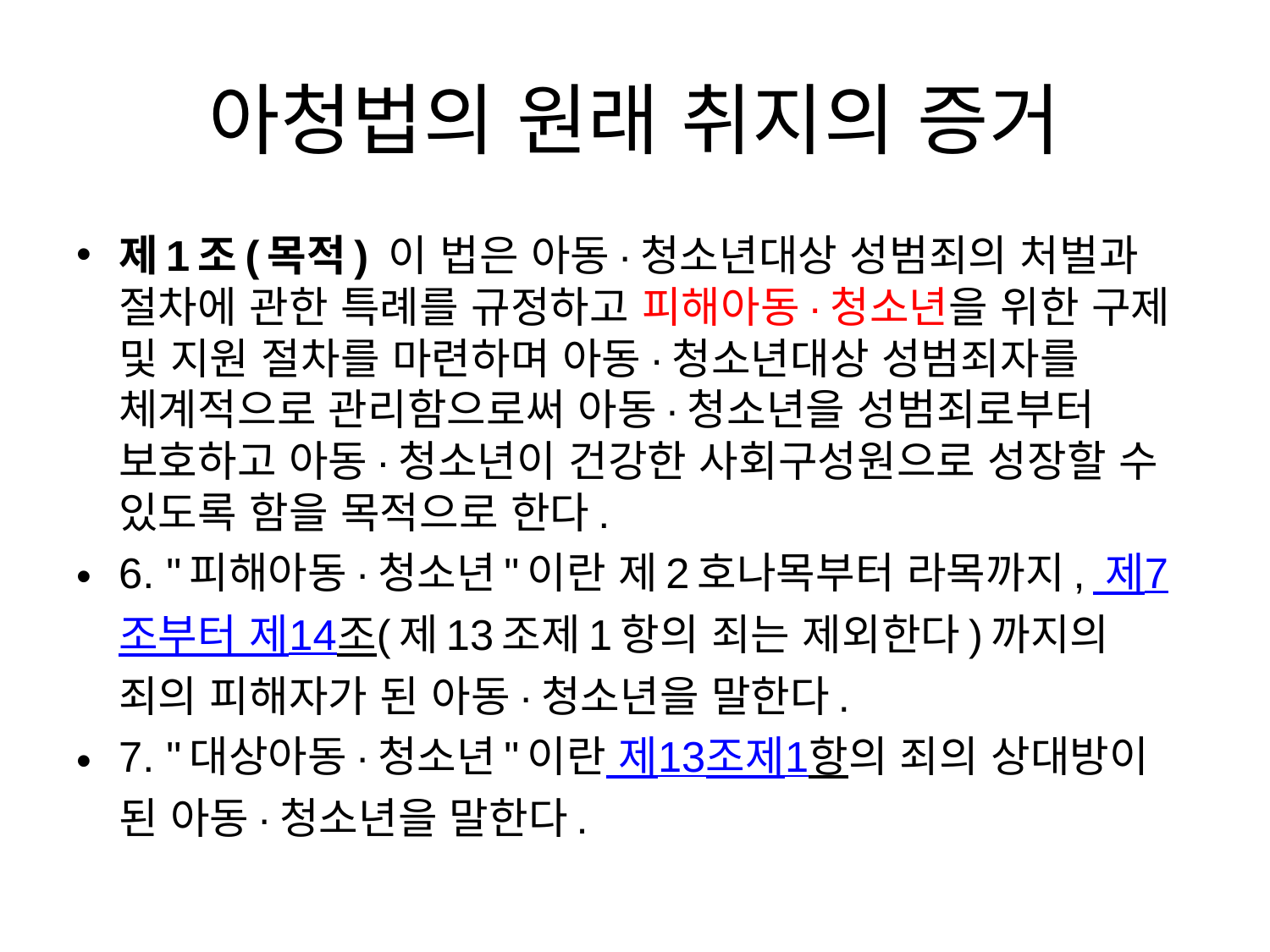

# 아청법의 원래 취지의 증거
제1조(목적) 이 법은 아동·청소년대상 성범죄의 처벌과 절차에 관한 특례를 규정하고 피해아동·청소년을 위한 구제 및 지원 절차를 마련하며 아동·청소년대상 성범죄자를 체계적으로 관리함으로써 아동·청소년을 성범죄로부터 보호하고 아동·청소년이 건강한 사회구성원으로 성장할 수 있도록 함을 목적으로 한다.
6. "피해아동·청소년"이란 제2호나목부터 라목까지, 제7조부터 제14조(제13조제1항의 죄는 제외한다)까지의 죄의 피해자가 된 아동·청소년을 말한다.
7. "대상아동·청소년"이란 제13조제1항의 죄의 상대방이 된 아동·청소년을 말한다.